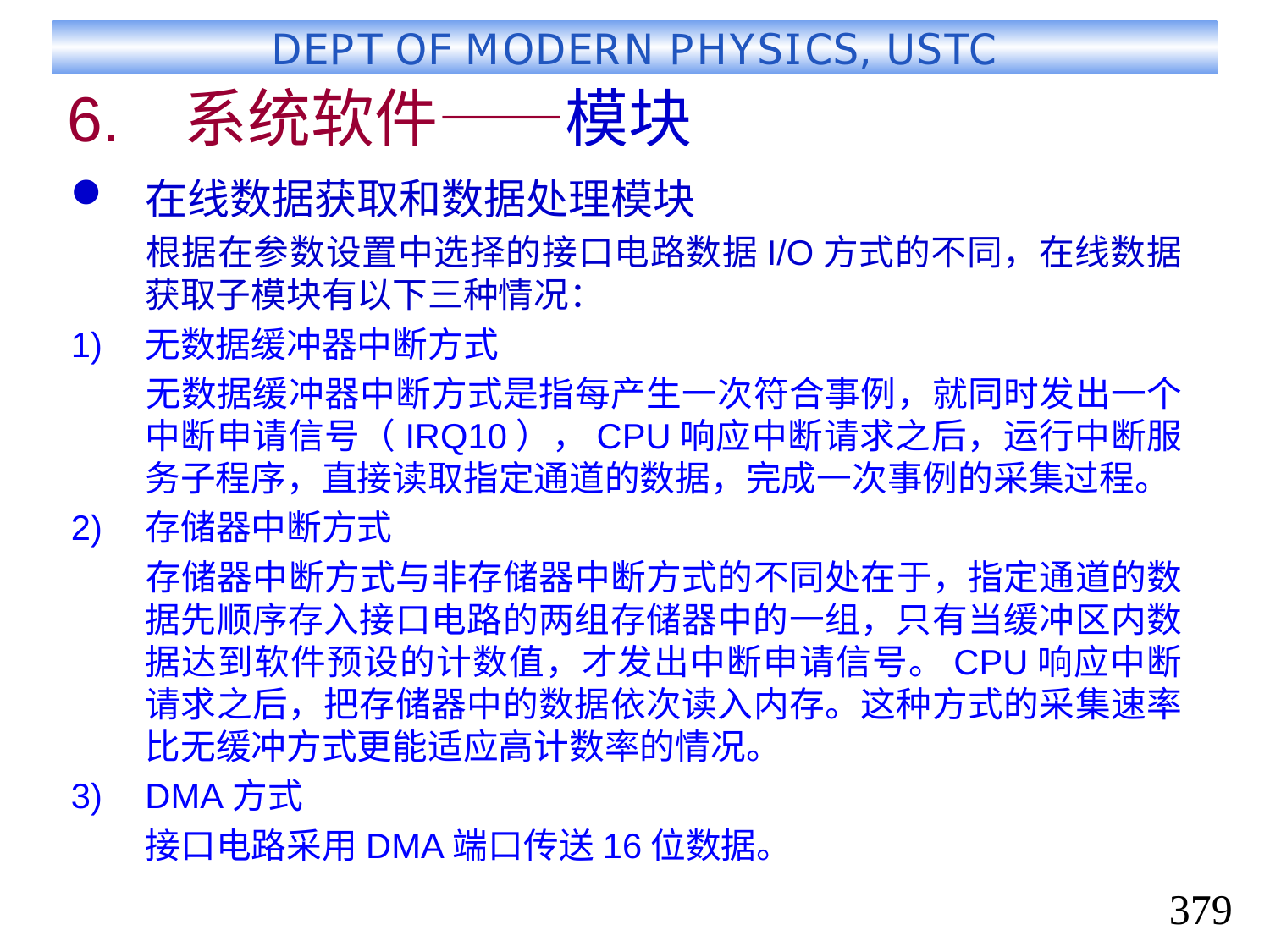

# 系统软件——模块
在线数据获取和数据处理模块
	根据在参数设置中选择的接口电路数据I/O方式的不同，在线数据获取子模块有以下三种情况：
无数据缓冲器中断方式
	无数据缓冲器中断方式是指每产生一次符合事例，就同时发出一个中断申请信号（IRQ10），CPU响应中断请求之后，运行中断服务子程序，直接读取指定通道的数据，完成一次事例的采集过程。
存储器中断方式
	存储器中断方式与非存储器中断方式的不同处在于，指定通道的数据先顺序存入接口电路的两组存储器中的一组，只有当缓冲区内数据达到软件预设的计数值，才发出中断申请信号。CPU响应中断请求之后，把存储器中的数据依次读入内存。这种方式的采集速率比无缓冲方式更能适应高计数率的情况。
DMA方式
	接口电路采用DMA端口传送16位数据。